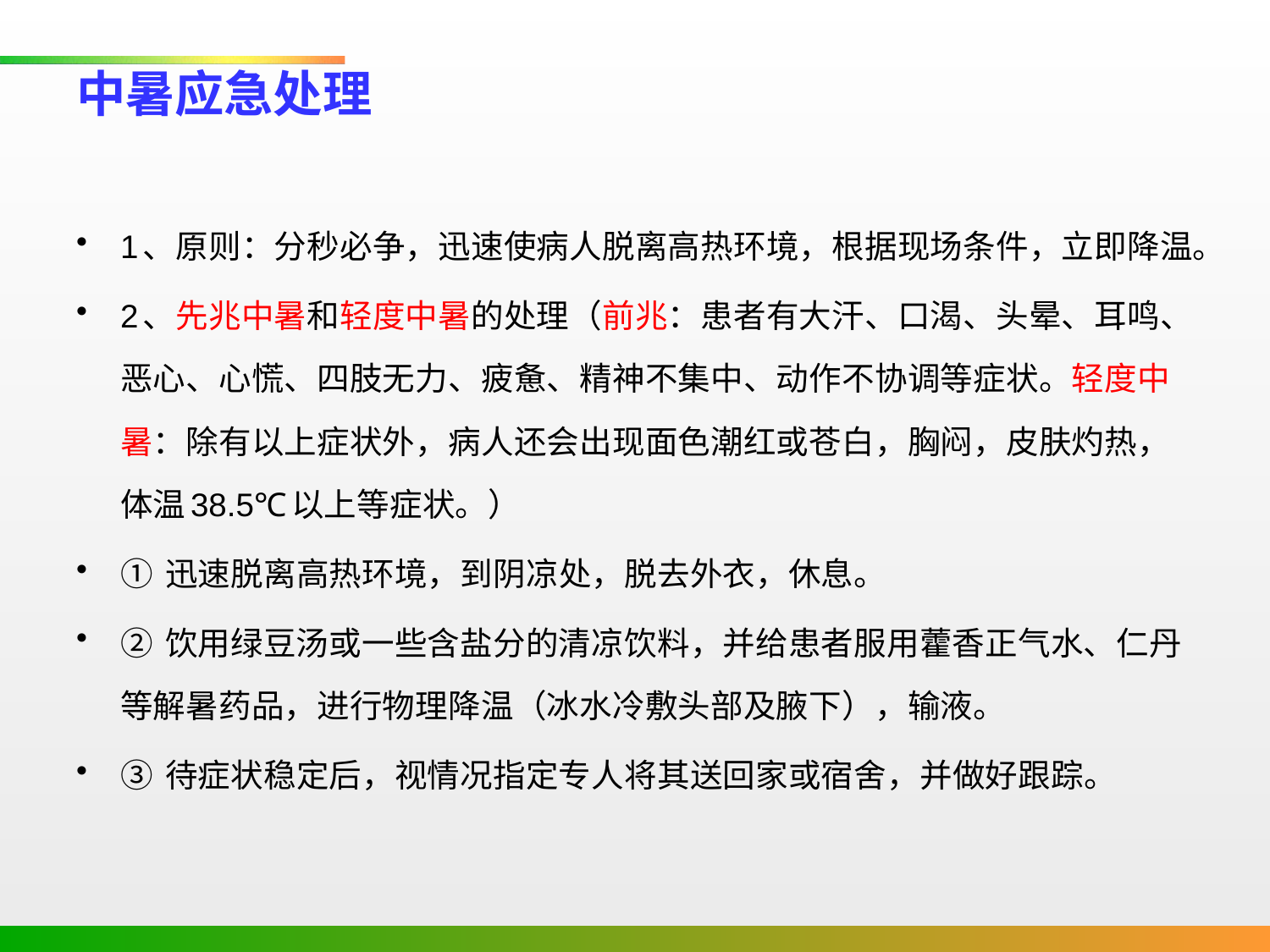

# 中暑应急处理
1、原则：分秒必争，迅速使病人脱离高热环境，根据现场条件，立即降温。
2、先兆中暑和轻度中暑的处理（前兆：患者有大汗、口渴、头晕、耳鸣、恶心、心慌、四肢无力、疲惫、精神不集中、动作不协调等症状。轻度中暑：除有以上症状外，病人还会出现面色潮红或苍白，胸闷，皮肤灼热，体温38.5℃以上等症状。）
① 迅速脱离高热环境，到阴凉处，脱去外衣，休息。
② 饮用绿豆汤或一些含盐分的清凉饮料，并给患者服用藿香正气水、仁丹等解暑药品，进行物理降温（冰水冷敷头部及腋下），输液。
③ 待症状稳定后，视情况指定专人将其送回家或宿舍，并做好跟踪。